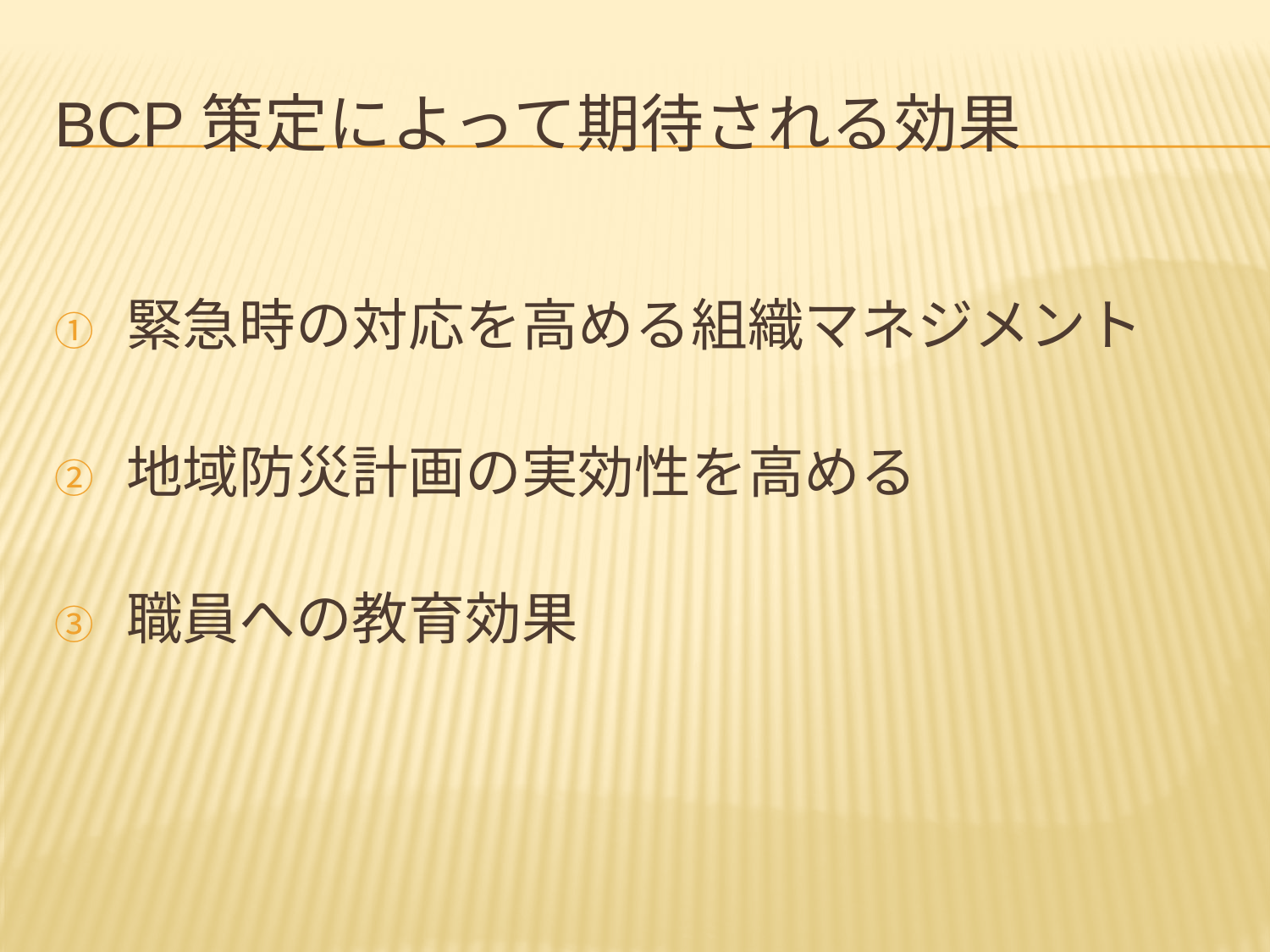

# BCP策定によって期待される効果
緊急時の対応を高める組織マネジメント
地域防災計画の実効性を高める
職員への教育効果